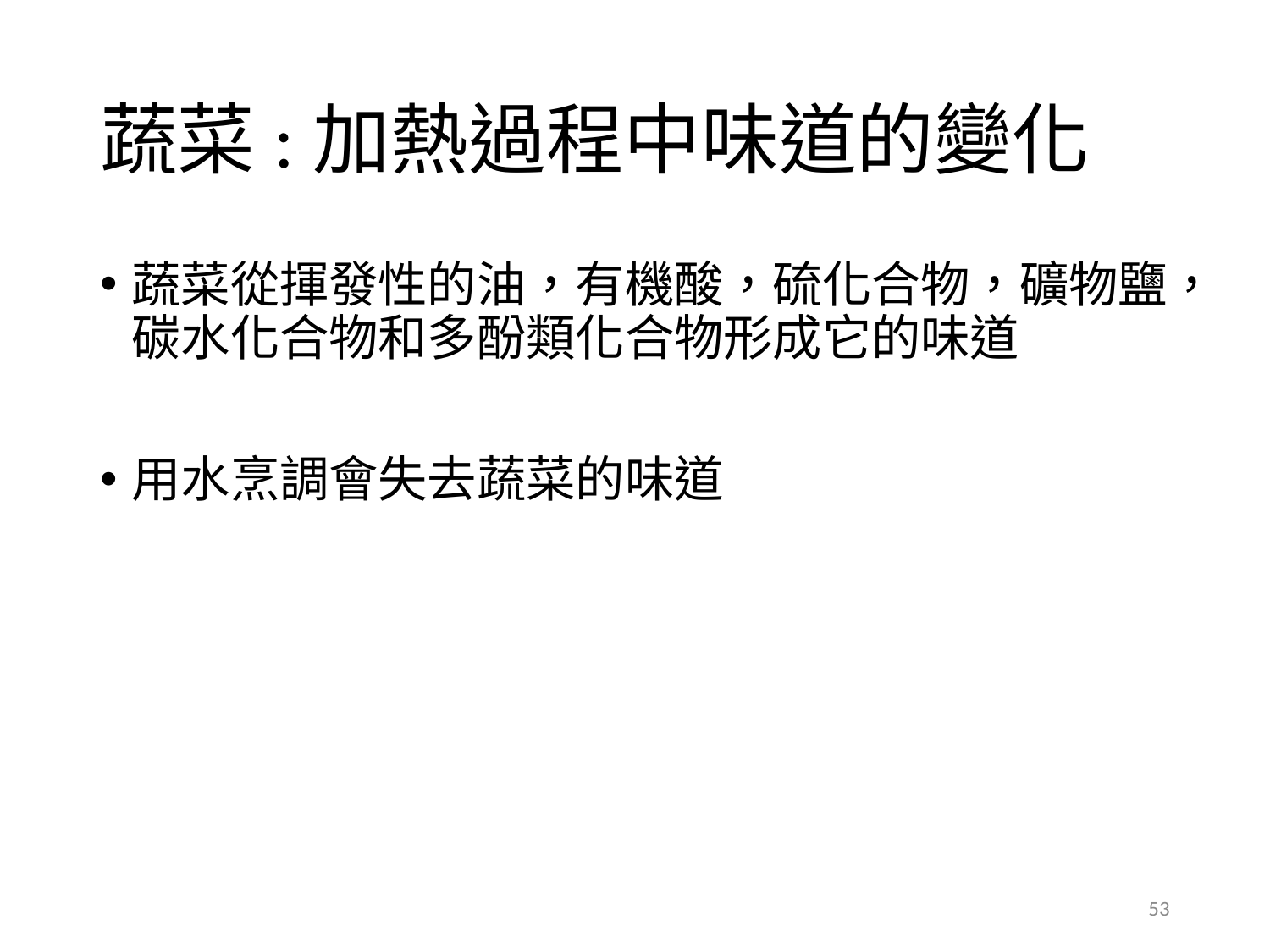

# 蔬菜:加熱過程中味道的變化
蔬菜從揮發性的油，有機酸，硫化合物，礦物鹽，碳水化合物和多酚類化合物形成它的味道

用水烹調會失去蔬菜的味道
53